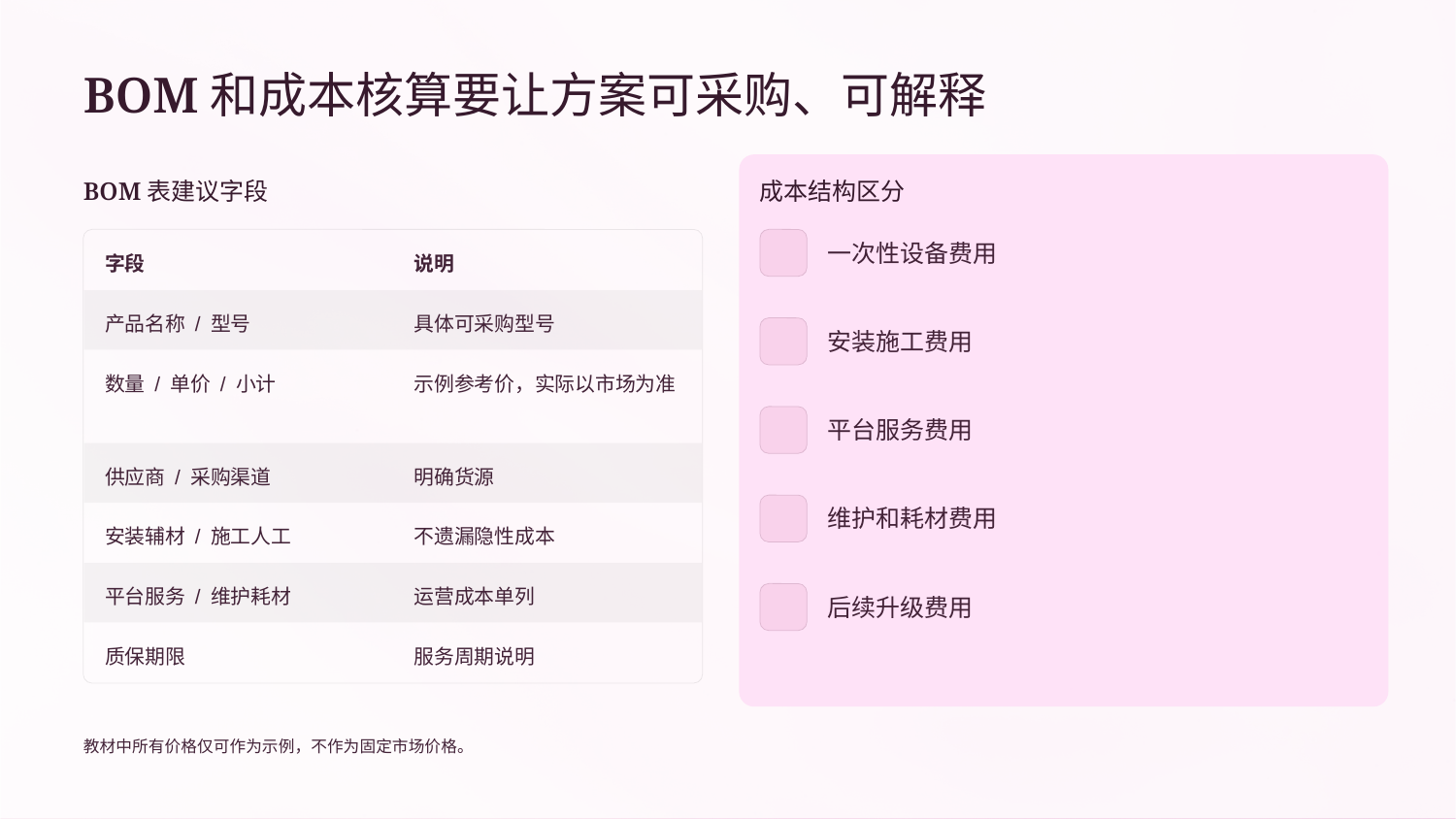

BOM和成本核算要让方案可采购、可解释

BOM表建议字段
成本结构区分

一次性设备费用
字段
说明

产品名称 / 型号
具体可采购型号

安装施工费用

数量 / 单价 / 小计
示例参考价，实际以市场为准

平台服务费用

供应商 / 采购渠道
明确货源

维护和耗材费用

安装辅材 / 施工人工
不遗漏隐性成本

平台服务 / 维护耗材
运营成本单列

后续升级费用

质保期限
服务周期说明
教材中所有价格仅可作为示例，不作为固定市场价格。